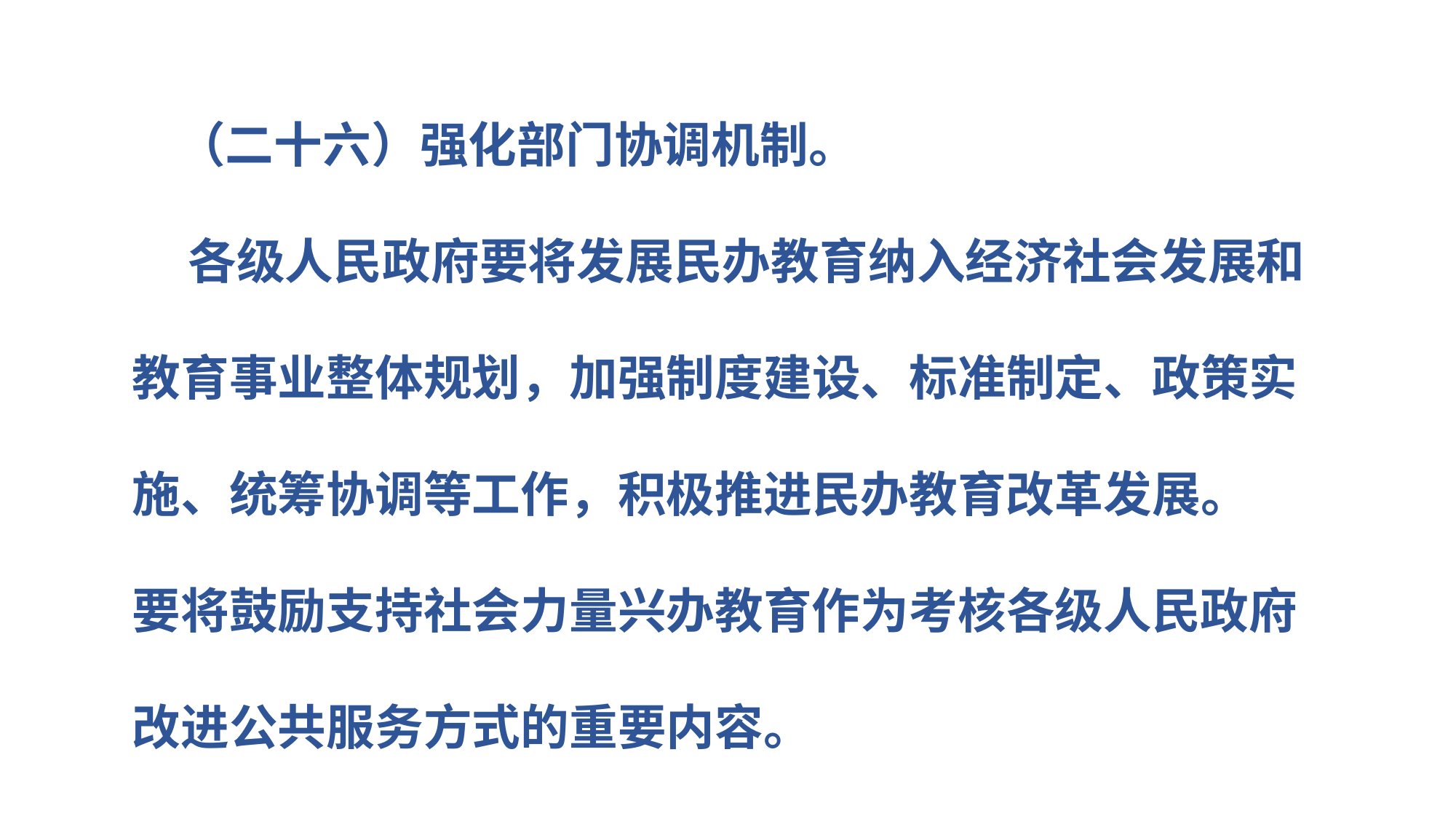

（二十六）强化部门协调机制。
    各级人民政府要将发展民办教育纳入经济社会发展和教育事业整体规划，加强制度建设、标准制定、政策实施、统筹协调等工作，积极推进民办教育改革发展。
要将鼓励支持社会力量兴办教育作为考核各级人民政府改进公共服务方式的重要内容。